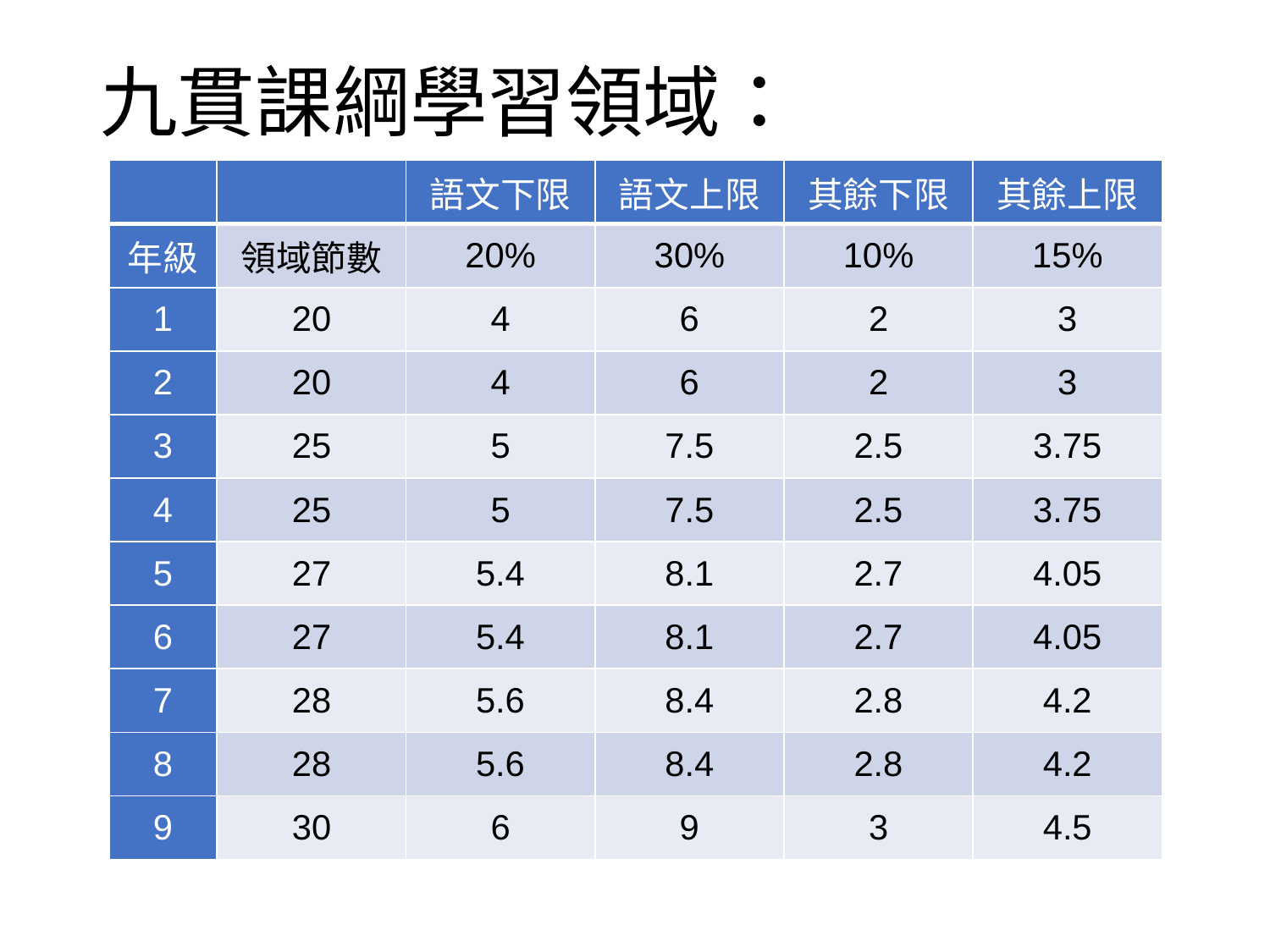

# 九貫課綱學習領域：
|  |  | 語文下限 | 語文上限 | 其餘下限 | 其餘上限 |
| --- | --- | --- | --- | --- | --- |
| 年級 | 領域節數 | 20% | 30% | 10% | 15% |
| 1 | 20 | 4 | 6 | 2 | 3 |
| 2 | 20 | 4 | 6 | 2 | 3 |
| 3 | 25 | 5 | 7.5 | 2.5 | 3.75 |
| 4 | 25 | 5 | 7.5 | 2.5 | 3.75 |
| 5 | 27 | 5.4 | 8.1 | 2.7 | 4.05 |
| 6 | 27 | 5.4 | 8.1 | 2.7 | 4.05 |
| 7 | 28 | 5.6 | 8.4 | 2.8 | 4.2 |
| 8 | 28 | 5.6 | 8.4 | 2.8 | 4.2 |
| 9 | 30 | 6 | 9 | 3 | 4.5 |